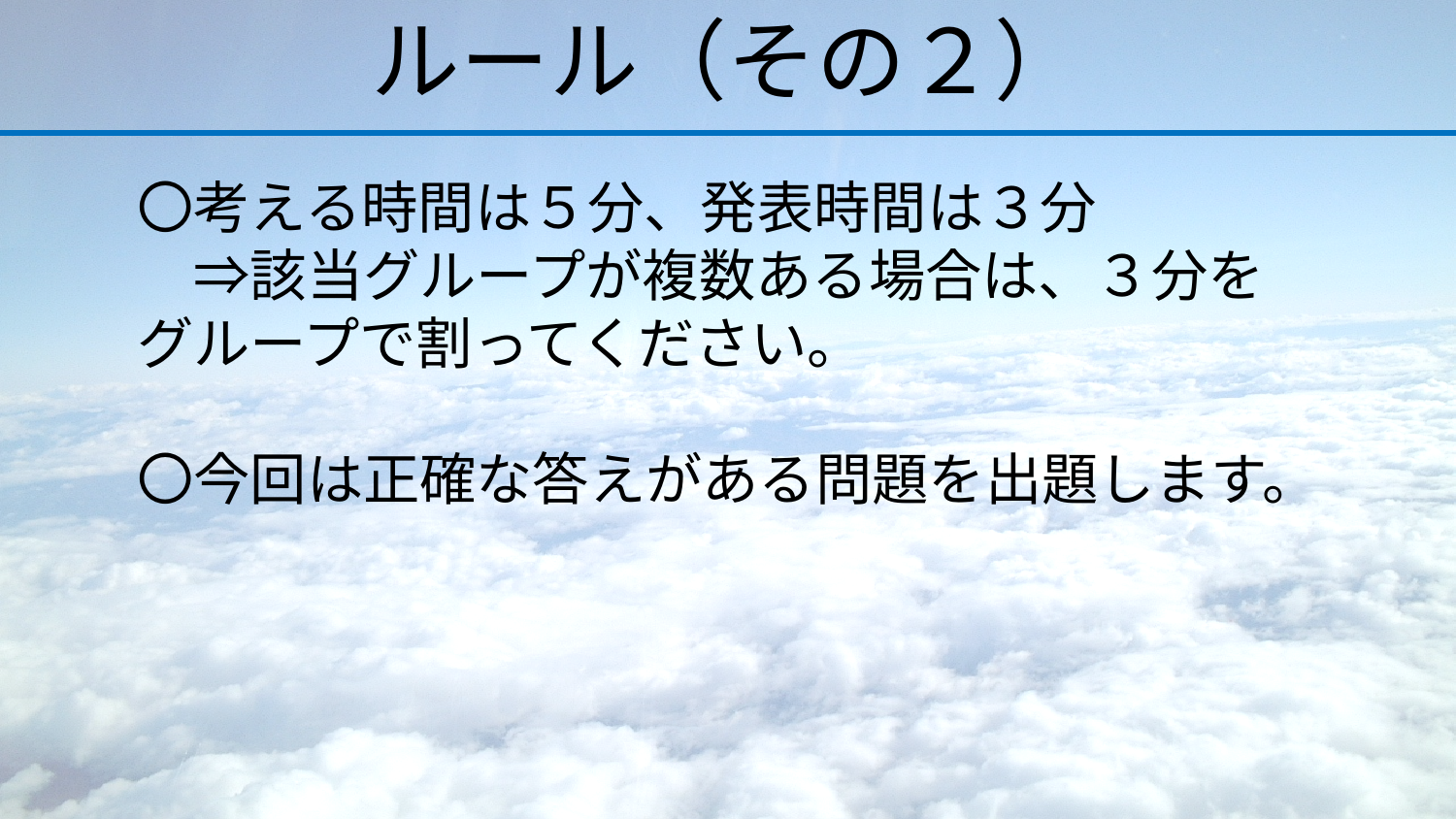

# ルール（その２）
〇考える時間は５分、発表時間は３分
　⇒該当グループが複数ある場合は、３分をグループで割ってください。

〇今回は正確な答えがある問題を出題します。